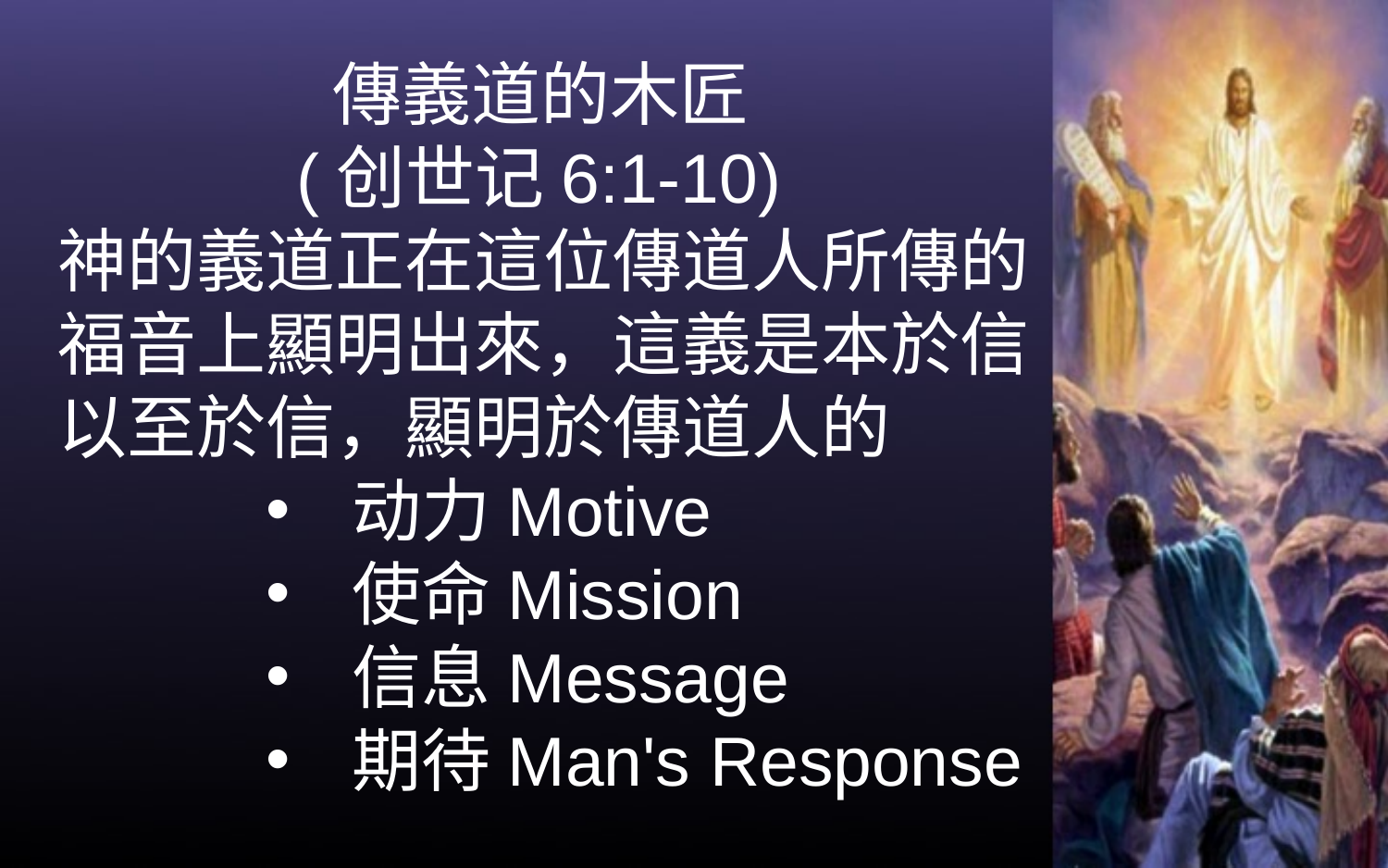

傳義道的木匠
(创世记6:1-10)
神的義道正在這位傳道人所傳的福音上顯明出來，這義是本於信以至於信，顯明於傳道人的
动力Motive
使命Mission
信息Message
期待Man's Response